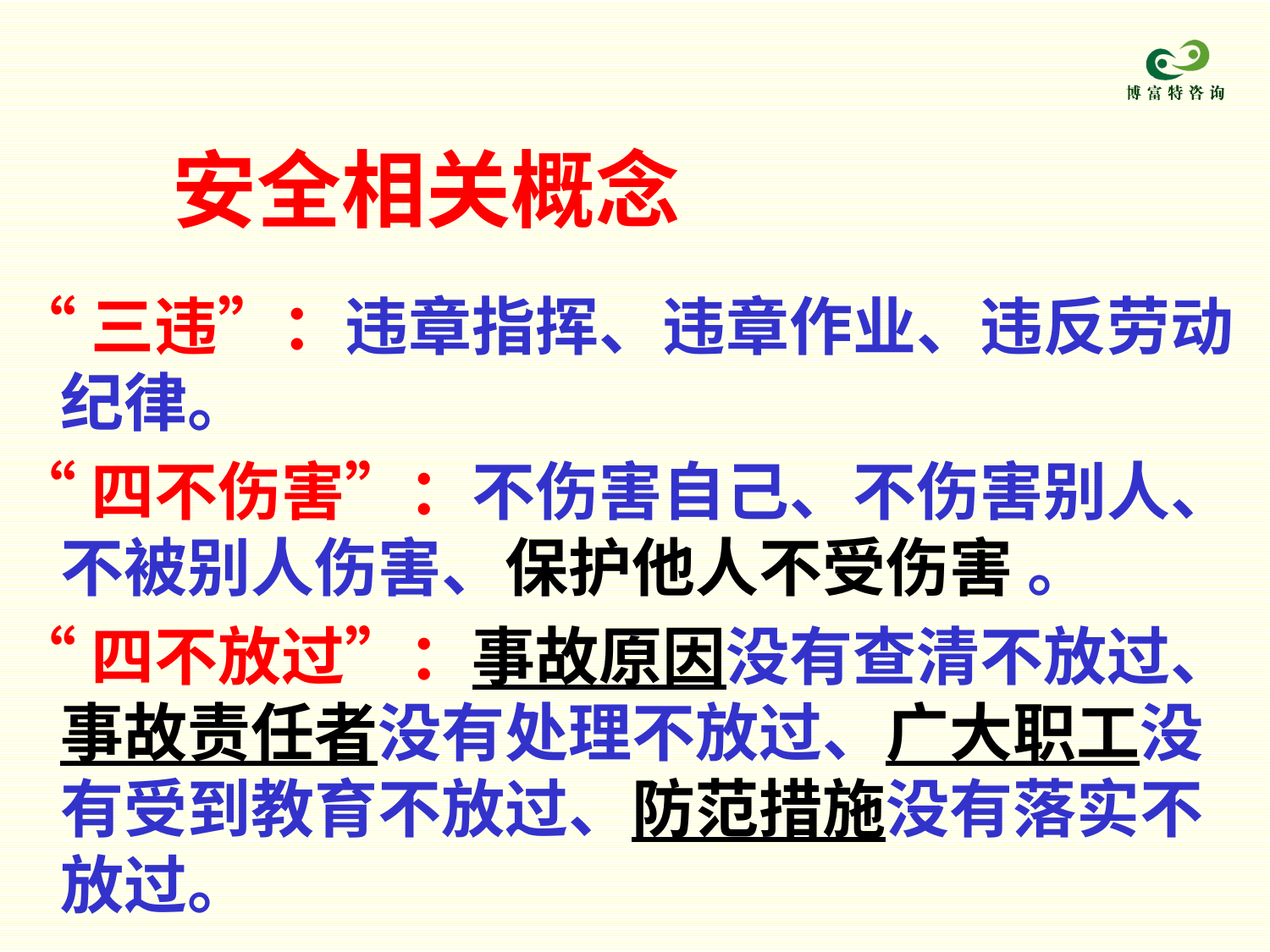

# 安全相关概念
“三违”：违章指挥、违章作业、违反劳动纪律。
“四不伤害”：不伤害自己、不伤害别人、不被别人伤害、保护他人不受伤害 。
“四不放过”：事故原因没有查清不放过、事故责任者没有处理不放过、广大职工没有受到教育不放过、防范措施没有落实不放过。